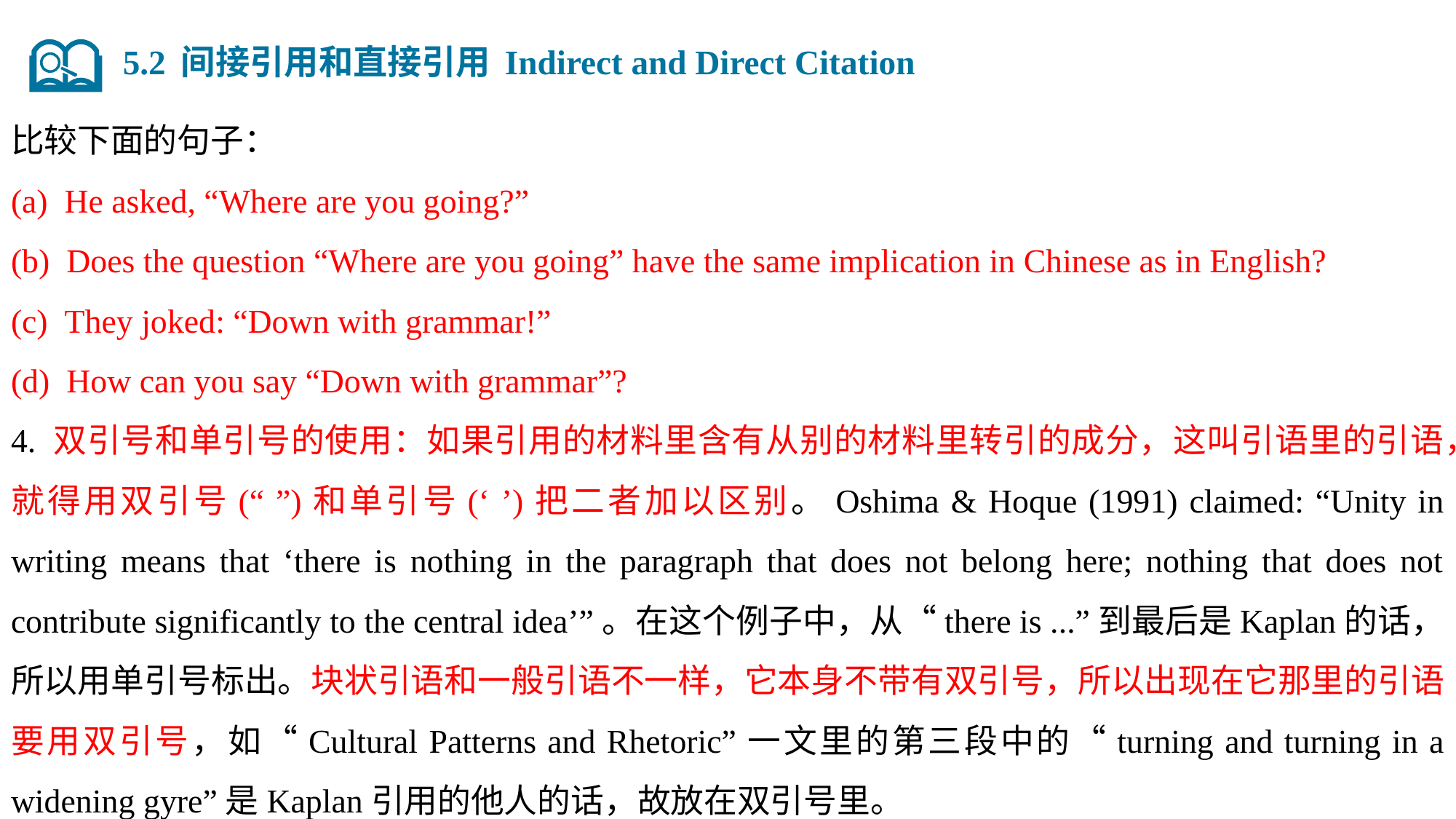

5.2 间接引用和直接引用 Indirect and Direct Citation
比较下面的句子：
(a)  He asked, “Where are you going?”
(b)  Does the question “Where are you going” have the same implication in Chinese as in English?
(c)  They joked: “Down with grammar!”
(d)  How can you say “Down with grammar”?
4. 双引号和单引号的使用：如果引用的材料里含有从别的材料里转引的成分，这叫引语里的引语，就得用双引号(“ ”)和单引号(‘ ’)把二者加以区别。Oshima & Hoque (1991) claimed: “Unity in writing means that ‘there is nothing in the paragraph that does not belong here; nothing that does not contribute significantly to the central idea’”。在这个例子中，从“there is ...”到最后是Kaplan的话，所以用单引号标出。块状引语和一般引语不一样，它本身不带有双引号，所以出现在它那里的引语要用双引号，如“Cultural Patterns and Rhetoric”一文里的第三段中的“turning and turning in a widening gyre”是Kaplan引用的他人的话，故放在双引号里。